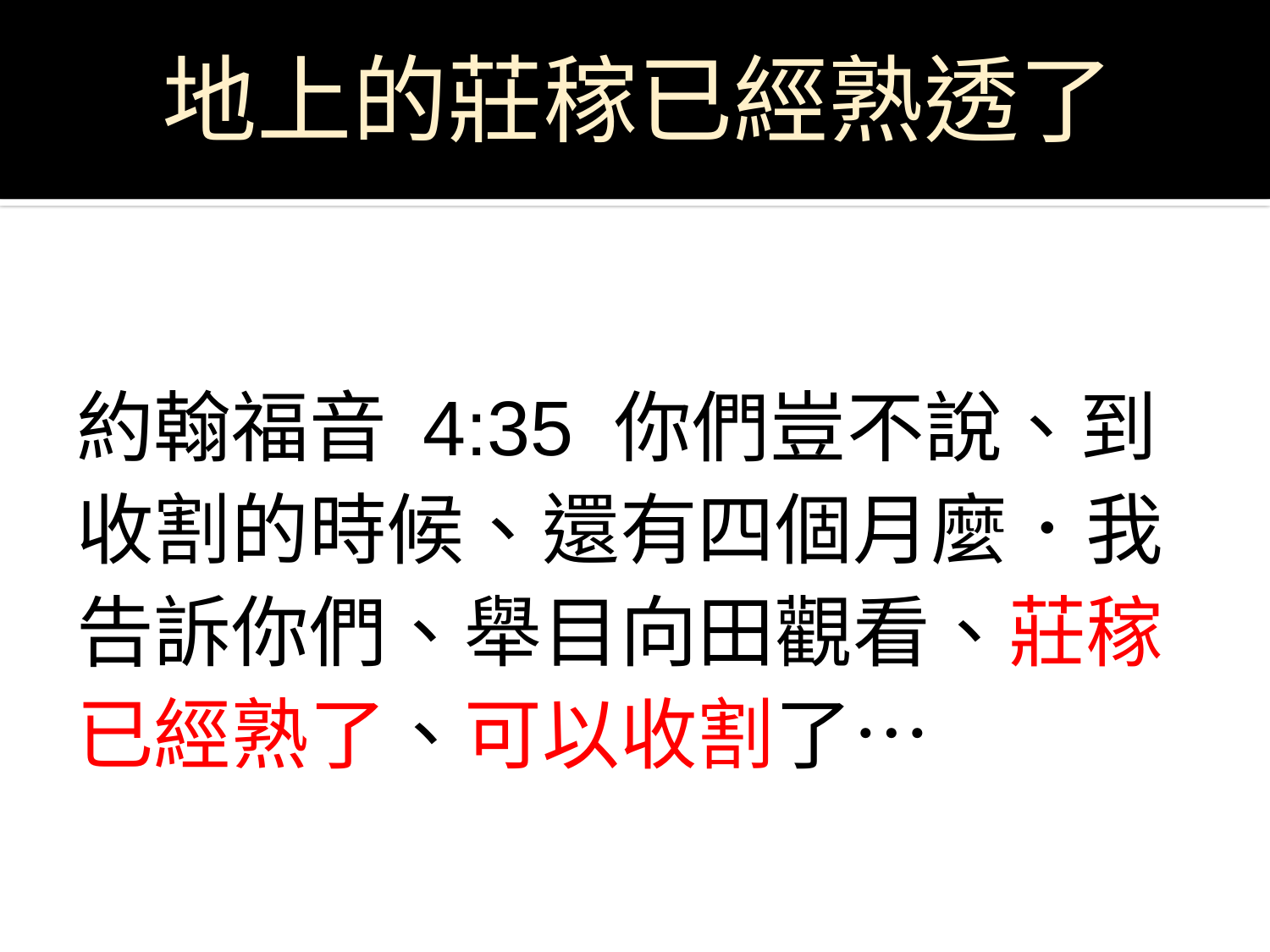

# 地上的莊稼已經熟透了
約翰福音 4:35 你們豈不說、到收割的時候、還有四個月麼．我告訴你們、舉目向田觀看、莊稼已經熟了、可以收割了…